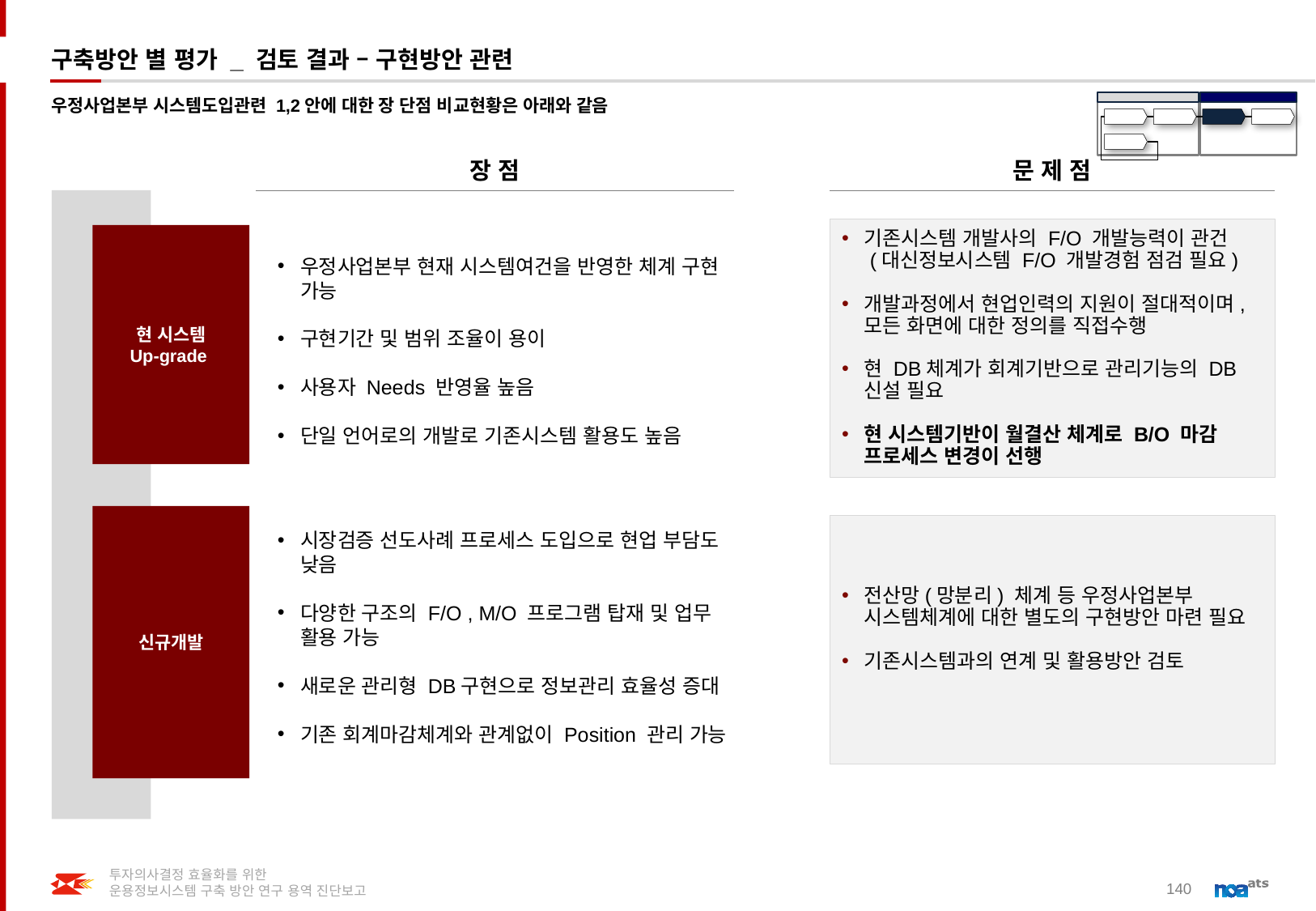

# 구축방안 별 평가 _ 검토 결과 – 구현방안 관련
우정사업본부 시스템도입관련 1,2안에 대한 장 단점 비교현황은 아래와 같음

장 점
문 제 점

기존시스템 개발사의 F/O 개발능력이 관건
     (대신정보시스템 F/O 개발경험 점검 필요)

개발과정에서 현업인력의 지원이 절대적이며, 모든 화면에 대한 정의를 직접수행

현 DB체계가 회계기반으로 관리기능의 DB신설 필요

현 시스템기반이 월결산 체계로 B/O 마감 프로세스 변경이 선행
현 시스템
Up-grade
우정사업본부 현재 시스템여건을 반영한 체계 구현 가능

구현기간 및 범위 조율이 용이

사용자 Needs 반영율 높음

단일 언어로의 개발로 기존시스템 활용도 높음
신규개발
전산망(망분리) 체계 등 우정사업본부 시스템체계에 대한 별도의 구현방안 마련 필요

기존시스템과의 연계 및 활용방안 검토

시장검증 선도사례 프로세스 도입으로 현업 부담도 낮음

다양한 구조의 F/O , M/O 프로그램 탑재 및 업무 활용 가능

새로운 관리형 DB구현으로 정보관리 효율성 증대

기존 회계마감체계와 관계없이 Position 관리 가능